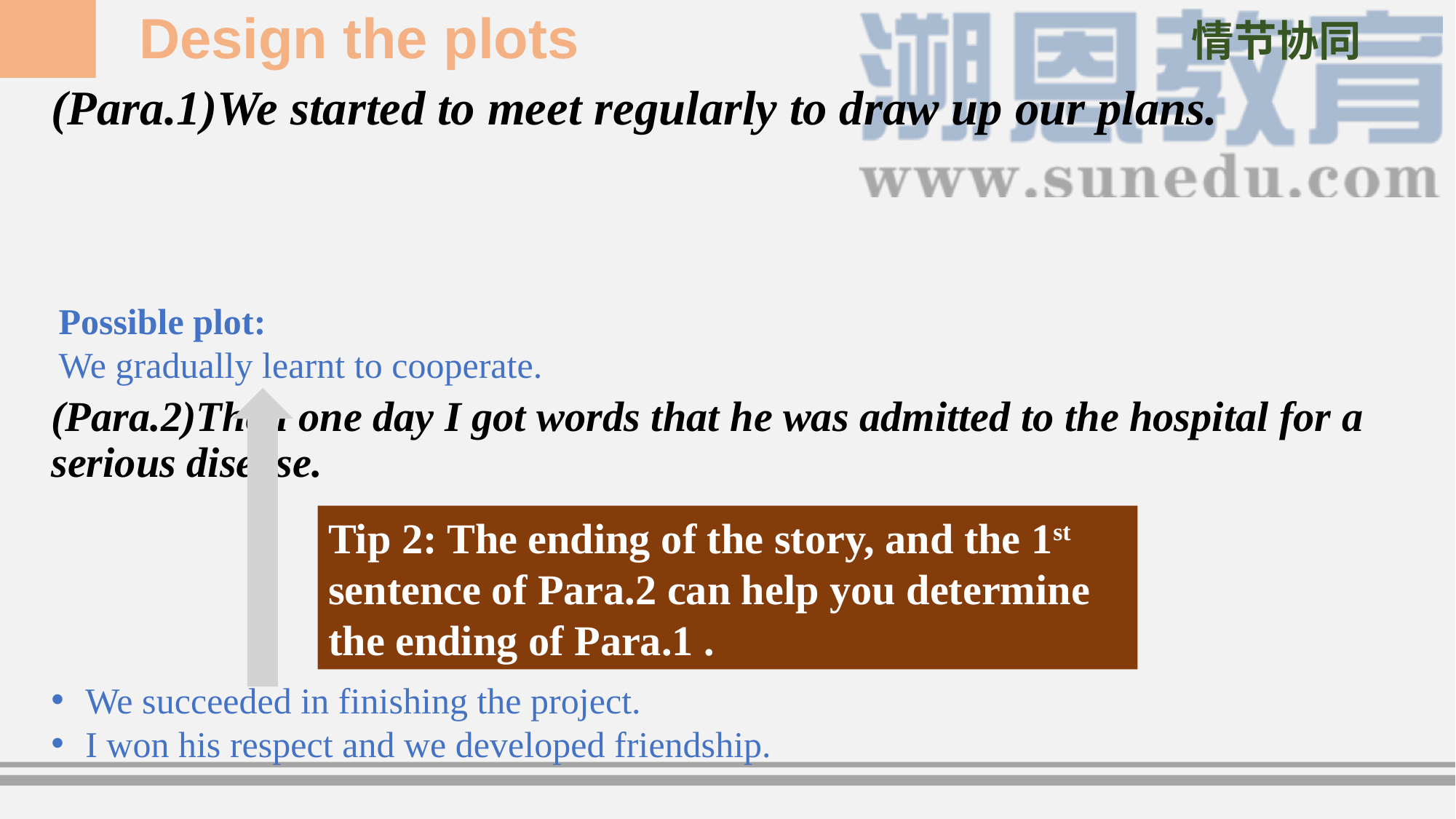

Design the plots
情节协同
(Para.1)We started to meet regularly to draw up our plans.

(Para.2)Then one day I got words that he was admitted to the hospital for a serious disease.
Possible plot:
We gradually learnt to cooperate.

Tip 2: The ending of the story, and the 1st sentence of Para.2 can help you determine the ending of Para.1 .

We succeeded in finishing the project.
I won his respect and we developed friendship.